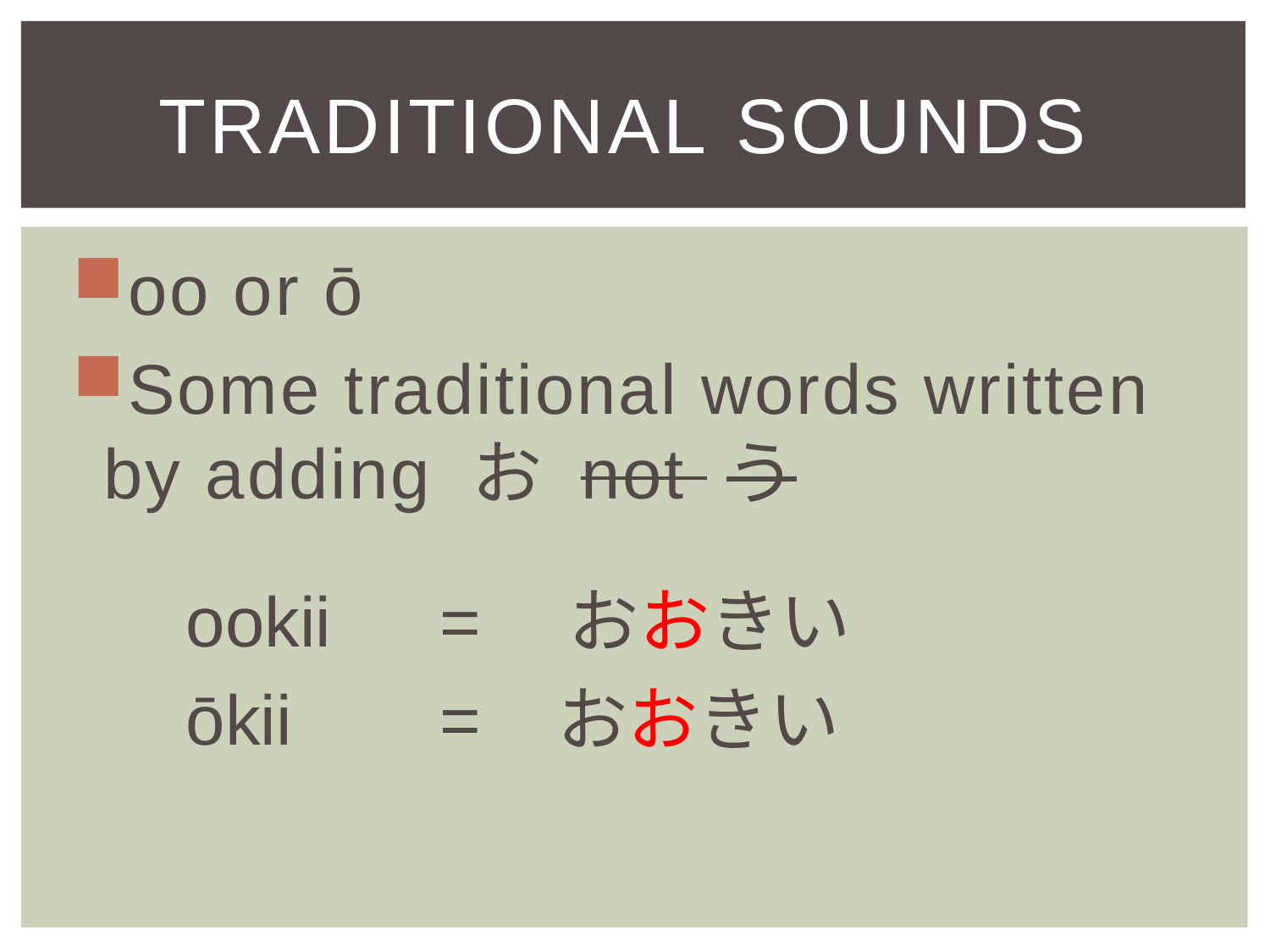

# Traditional SOUNDS
oo or ō
Some traditional words written by adding お not う

ookii	=　おおきい
ōkii		=   おおきい